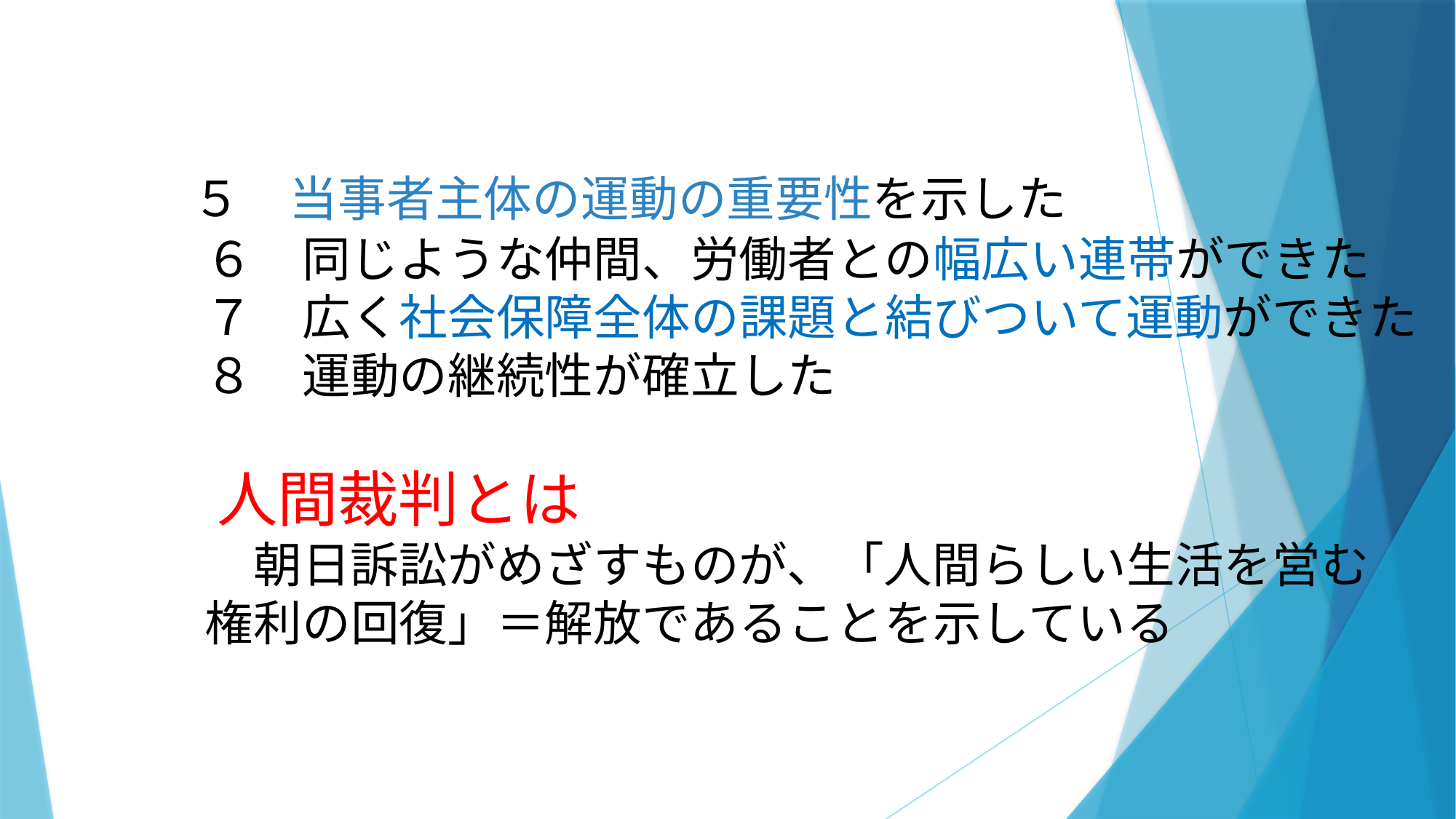

５　当事者主体の運動の重要性を示した
　　　　６　同じような仲間、労働者との幅広い連帯ができた
　　　　７　広く社会保障全体の課題と結びついて運動ができた
　　　　８　運動の継続性が確立した

　　　　人間裁判とは
　　　　　朝日訴訟がめざすものが、「人間らしい生活を営む
　　　　権利の回復」＝解放であることを示している